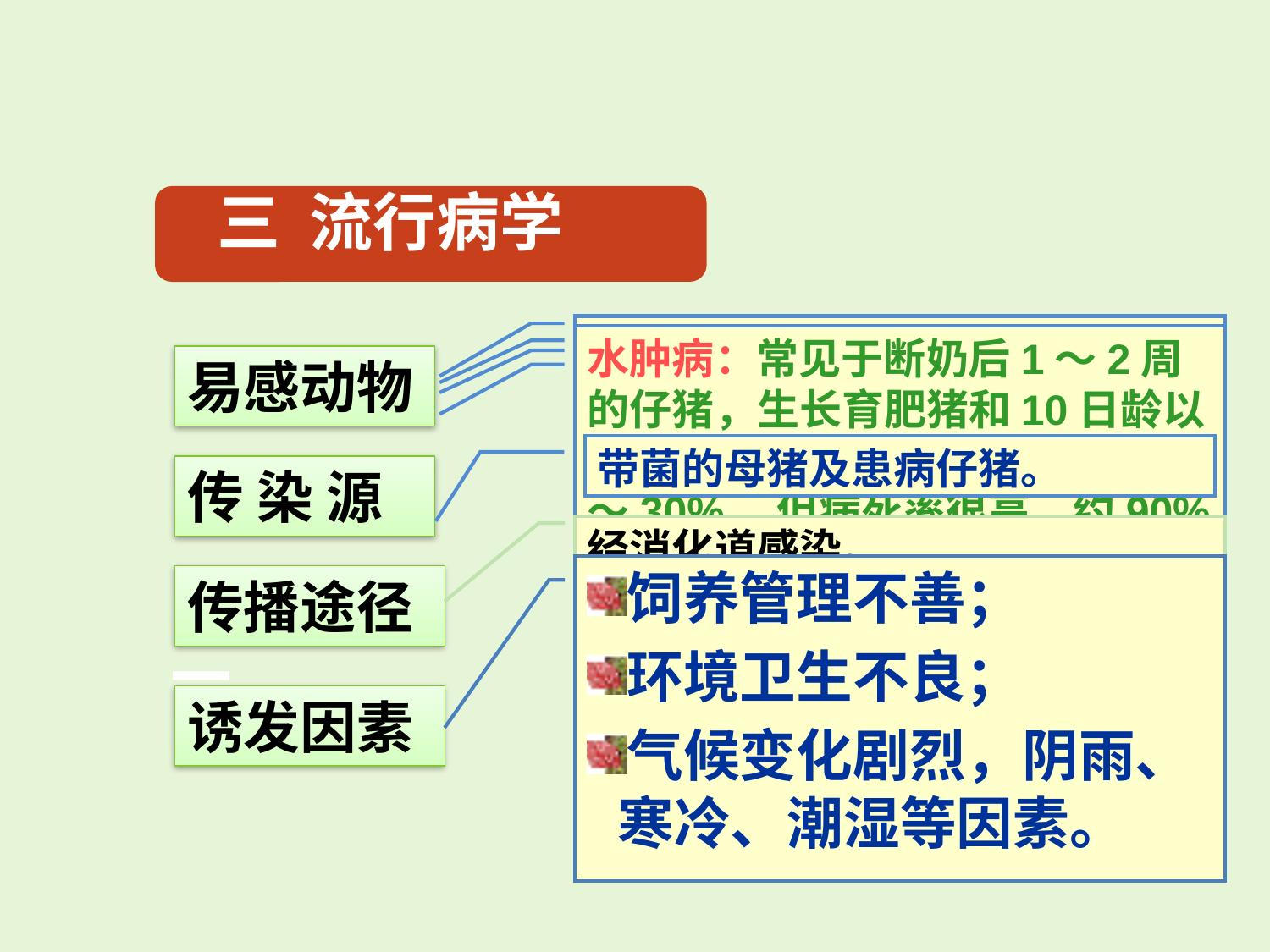

三  流行病学

以仔猪发病多见。
白痢：发生于10～30日龄仔猪，以2～3周龄较多见，1月龄以上猪很少发生，其发病率约50%，而病死率低 ；
水肿病：常见于断奶后1～2周的仔猪，生长育肥猪和10日龄以下的猪很少见，发病率一般在10～30%，但病死率很高，约90% 。
黄痢：常发生于出生后一周以内，以1～3日龄最常见，随日龄增加而减少，7日龄以上很少发生，同窝仔猪发病率90%以上，死亡率很高，甚至全窝死亡；
易感动物
带菌的母猪及患病仔猪。
传 染 源
经消化道感染。
饲养管理不善；
环境卫生不良；
气候变化剧烈，阴雨、寒冷、潮湿等因素。

传播途径
二
诱发因素